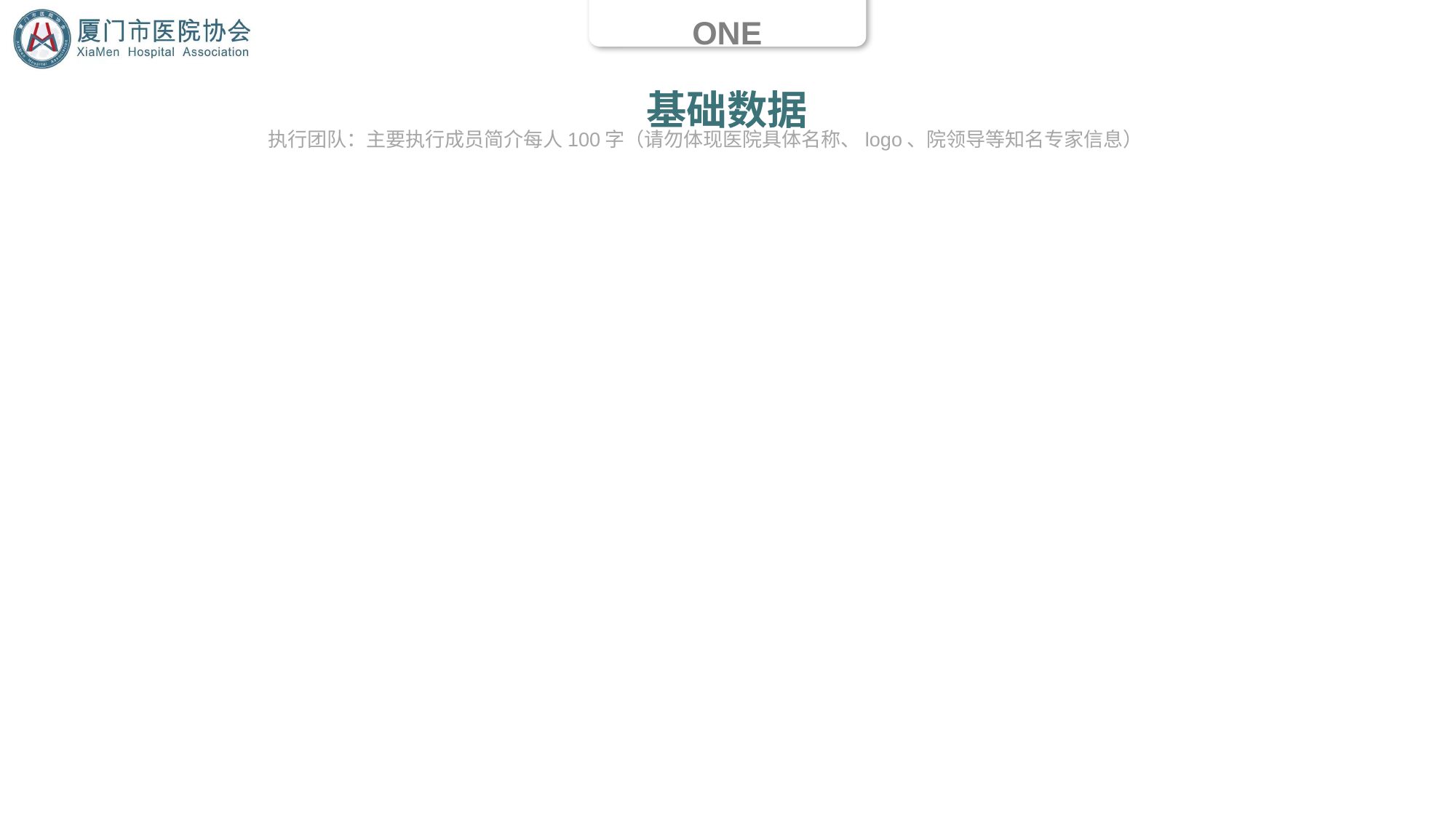

ONE
基础数据
执行团队：主要执行成员简介每人100字（请勿体现医院具体名称、logo、院领导等知名专家信息）